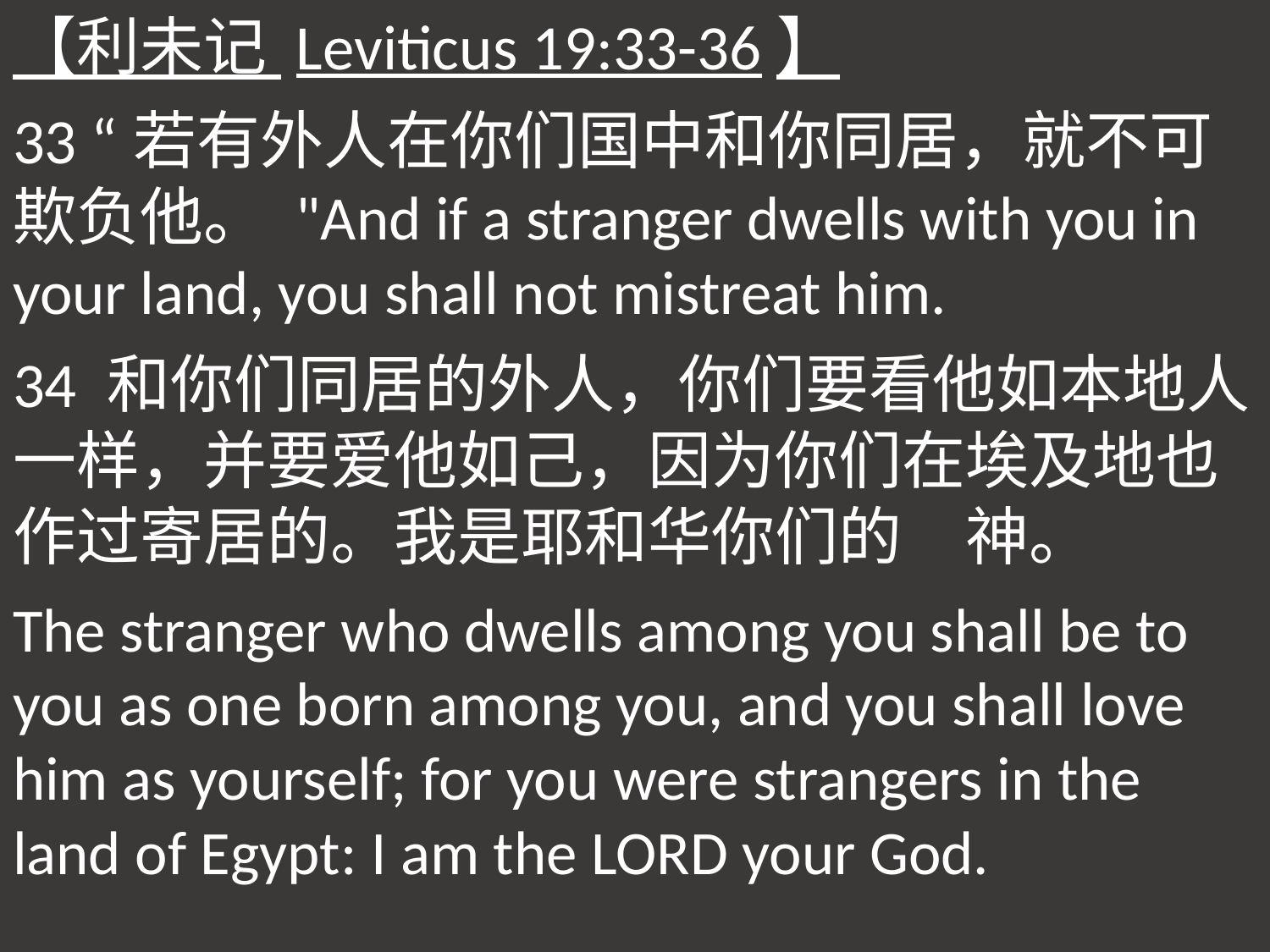

【利未记 Leviticus 19:33-36】
33 “若有外人在你们国中和你同居，就不可欺负他。 "And if a stranger dwells with you in your land, you shall not mistreat him.
34 和你们同居的外人，你们要看他如本地人一样，并要爱他如己，因为你们在埃及地也作过寄居的。我是耶和华你们的　神。
The stranger who dwells among you shall be to you as one born among you, and you shall love him as yourself; for you were strangers in the land of Egypt: I am the LORD your God.